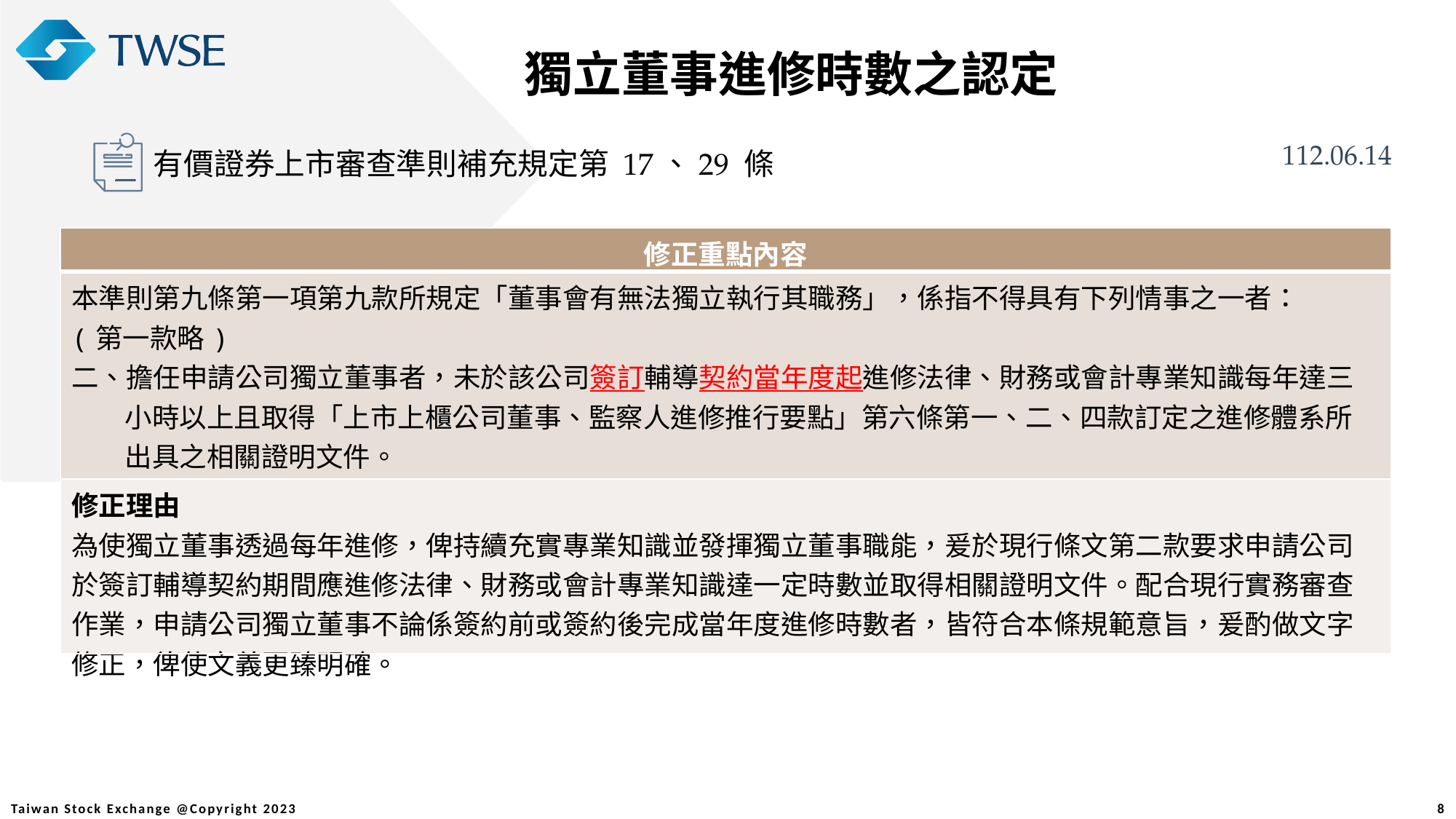

獨立董事進修時數之認定
112.06.14

有價證券上市審查準則補充規定第 17、29 條

| 修正重點內容 |
| --- |
| 本準則第九條第一項第九款所規定「董事會有無法獨立執行其職務」，係指不得具有下列情事之一者： (第一款略) 二、擔任申請公司獨立董事者，未於該公司簽訂輔導契約當年度起進修法律、財務或會計專業知識每年達三小時以上且取得「上市上櫃公司董事、監察人進修推行要點」第六條第一、二、四款訂定之進修體系所出具之相關證明文件。 |
| 修正理由 為使獨立董事透過每年進修，俾持續充實專業知識並發揮獨立董事職能，爰於現行條文第二款要求申請公司 於簽訂輔導契約期間應進修法律、財務或會計專業知識達一定時數並取得相關證明文件。配合現行實務審查作業，申請公司獨立董事不論係簽約前或簽約後完成當年度進修時數者，皆符合本條規範意旨，爰酌做文字修正，俾使文義更臻明確。 |
8